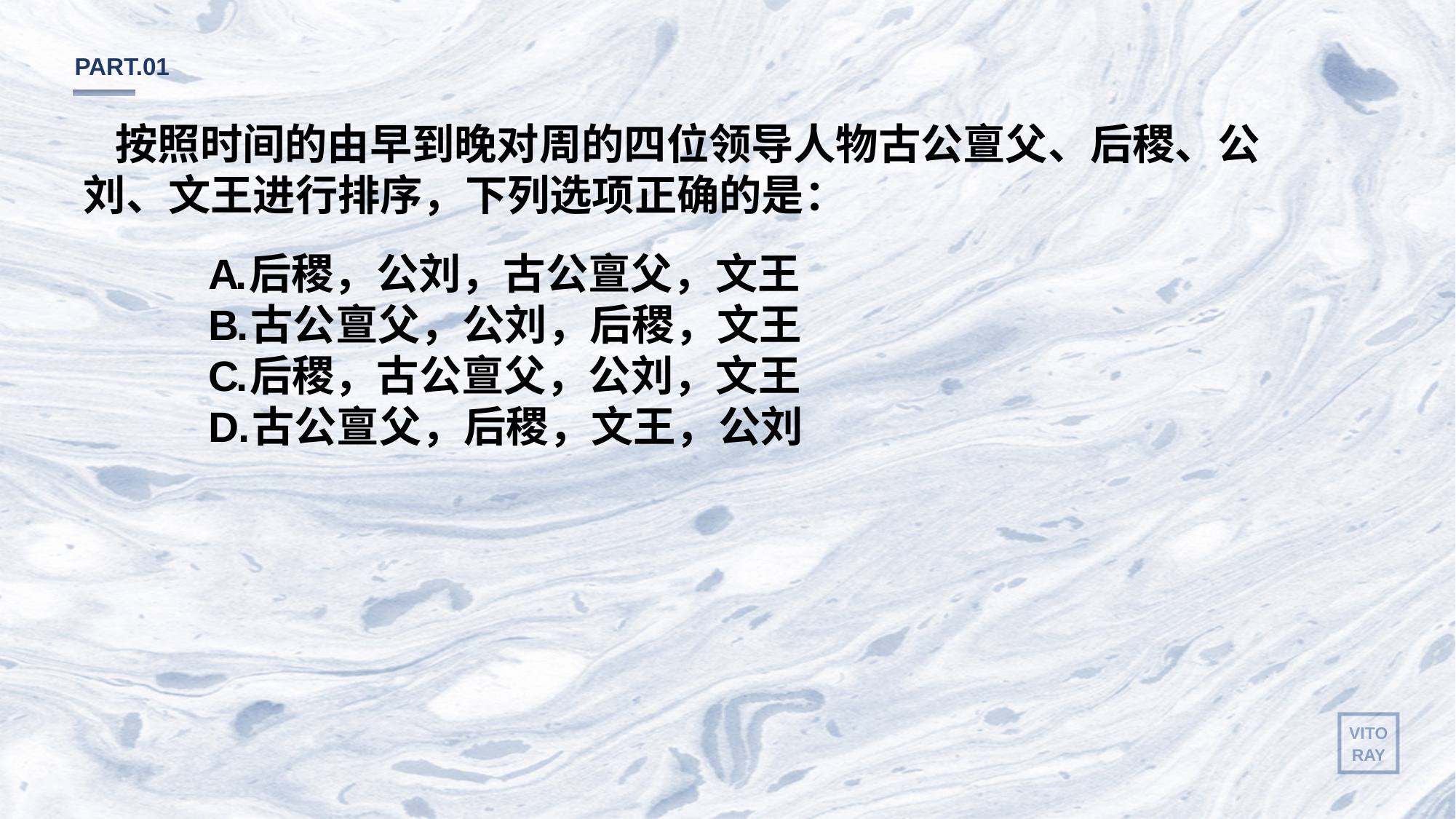

PART.01

按照时间的由早到晚对周的四位领导人物古公亶父、后稷、公刘、文王进行排序，下列选项正确的是：
后稷，公刘，古公亶父，文王
古公亶父，公刘，后稷，文王
后稷，古公亶父，公刘，文王
古公亶父，后稷，文王，公刘

VITO
RAY